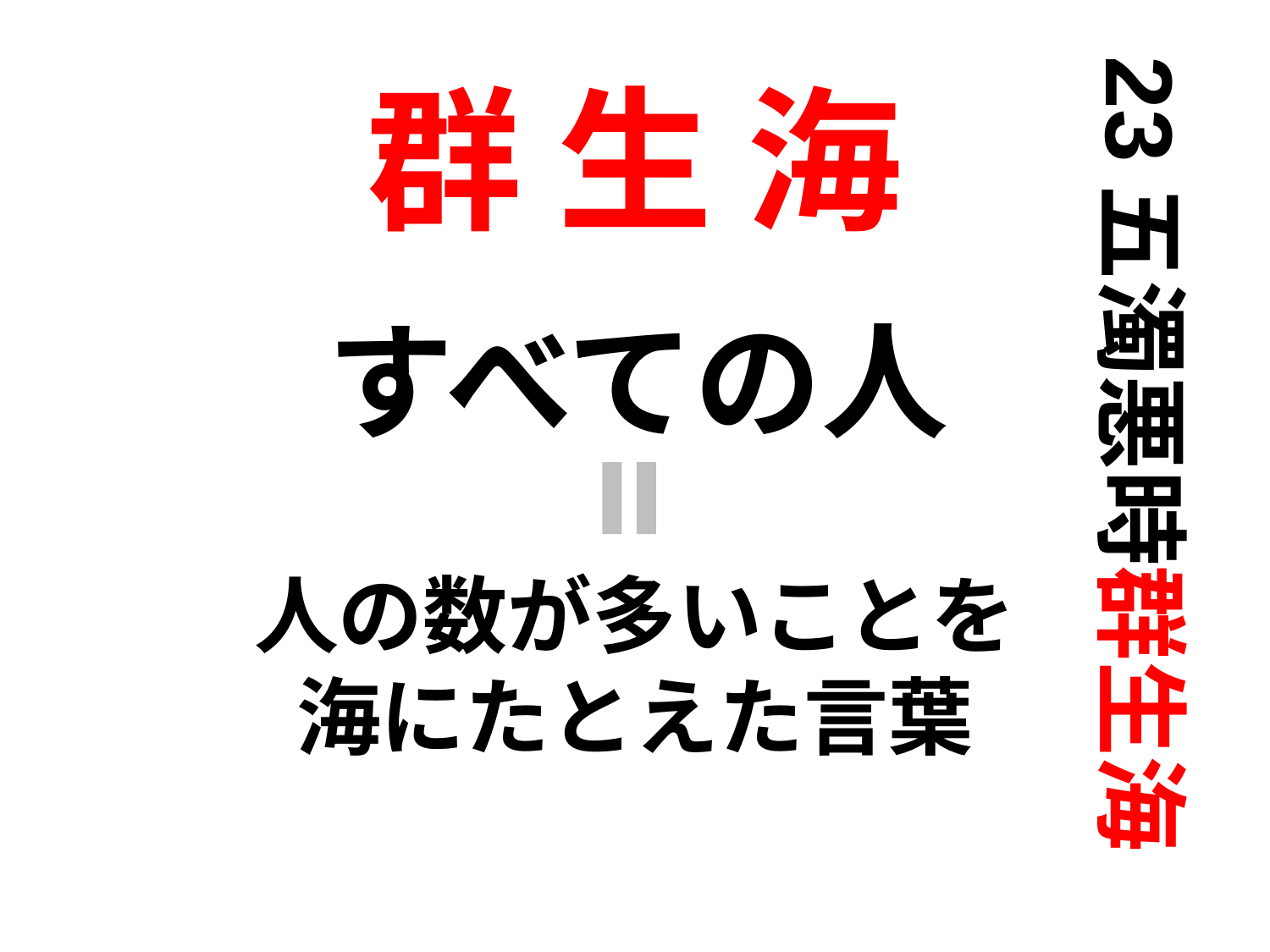

23五濁悪時群生海

群 生 海
すべての人

人の数が多いことを
海にたとえた言葉